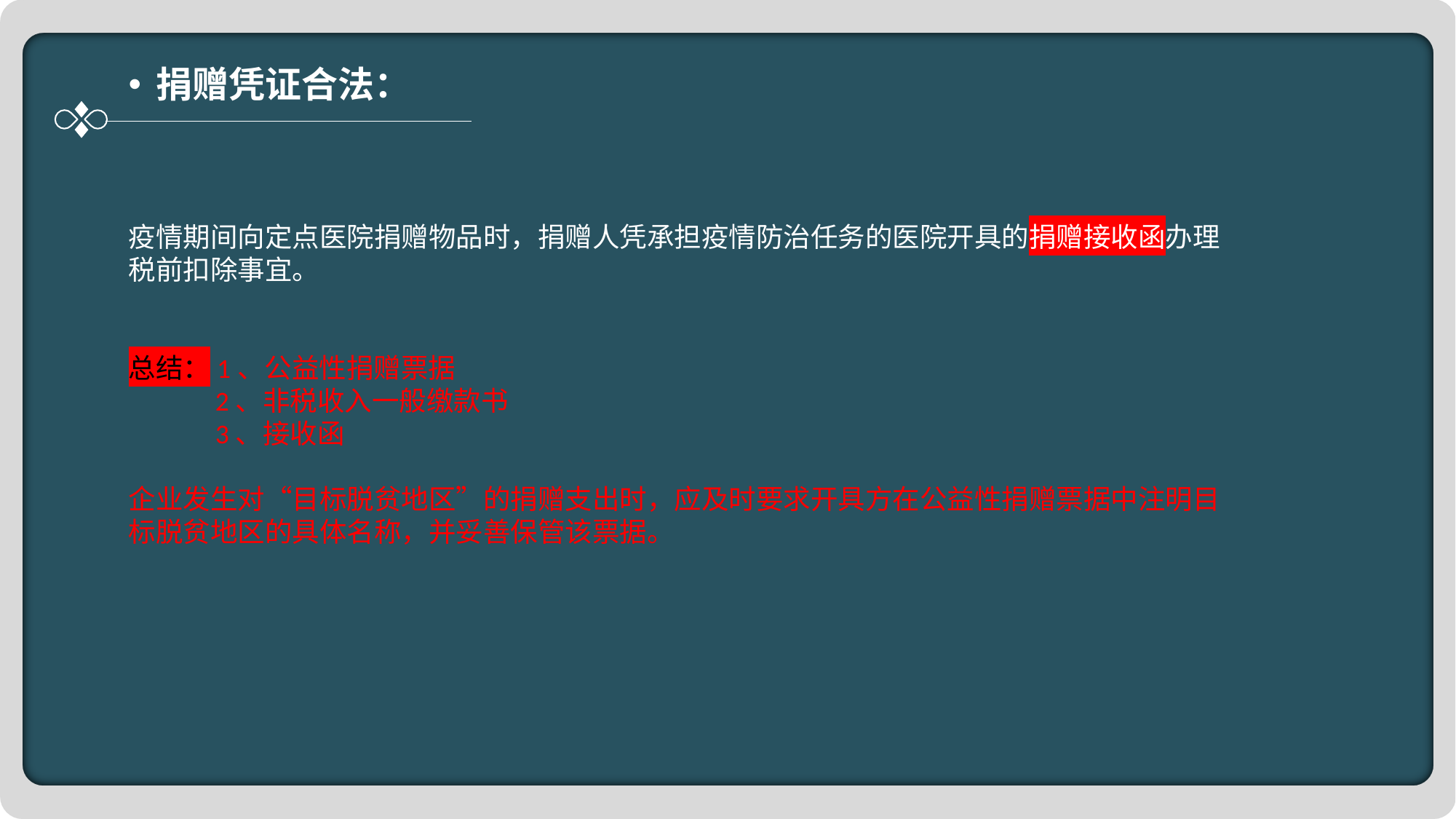

捐赠凭证合法：

疫情期间向定点医院捐赠物品时，捐赠人凭承担疫情防治任务的医院开具的捐赠接收函办理税前扣除事宜。

总结：1、公益性捐赠票据
              2、非税收入一般缴款书
              3、接收函

企业发生对“目标脱贫地区”的捐赠支出时，应及时要求开具方在公益性捐赠票据中注明目标脱贫地区的具体名称，并妥善保管该票据。